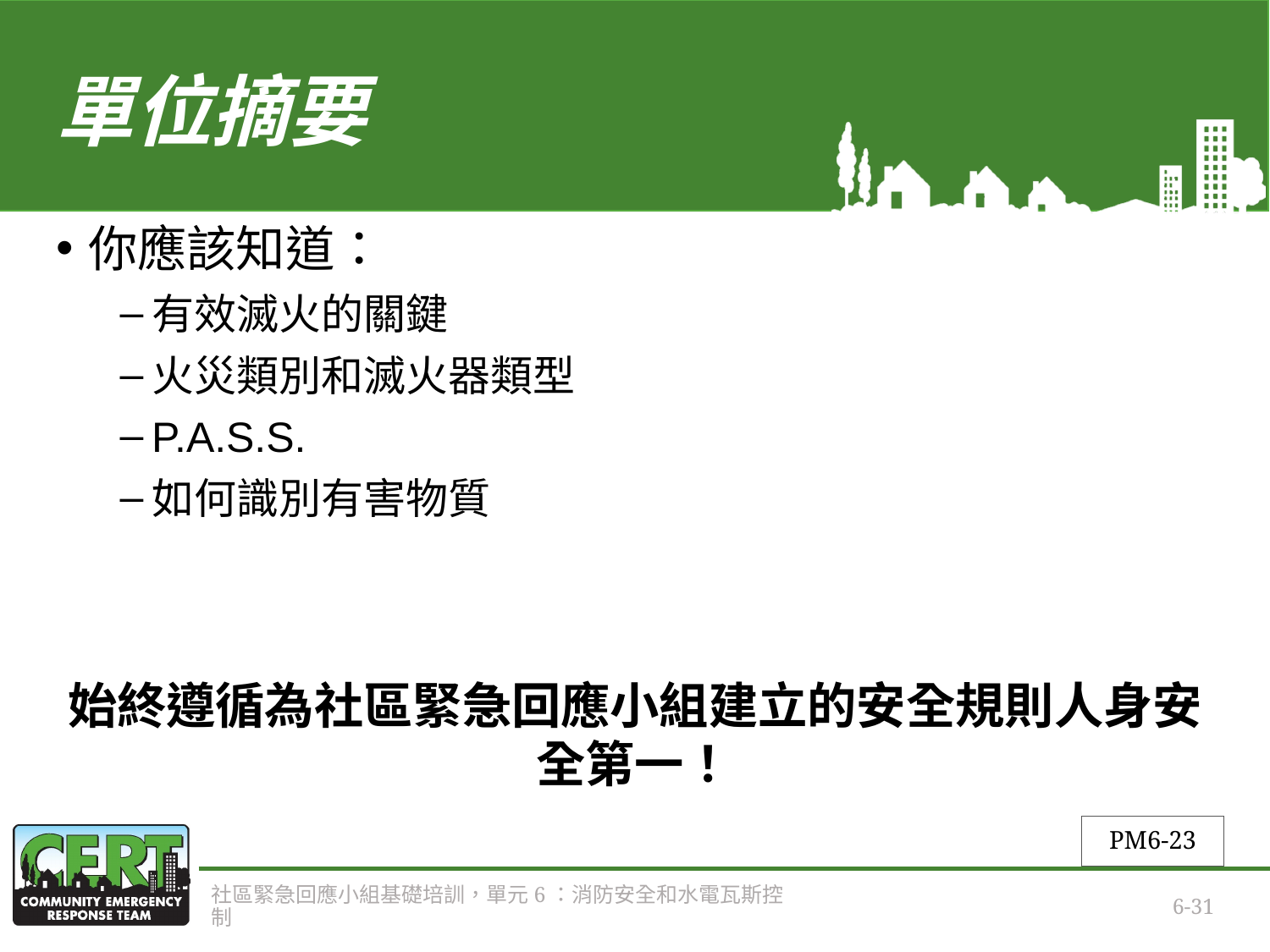

# 單位摘要
你應該知道：
有效滅火的關鍵
火災類別和滅火器類型
P.A.S.S.
如何識別有害物質

始終遵循為社區緊急回應小組建立的安全規則人身安全第一！

PM6-23
社區緊急回應小組基礎培訓，單元6：消防安全和水電瓦斯控制
6-31